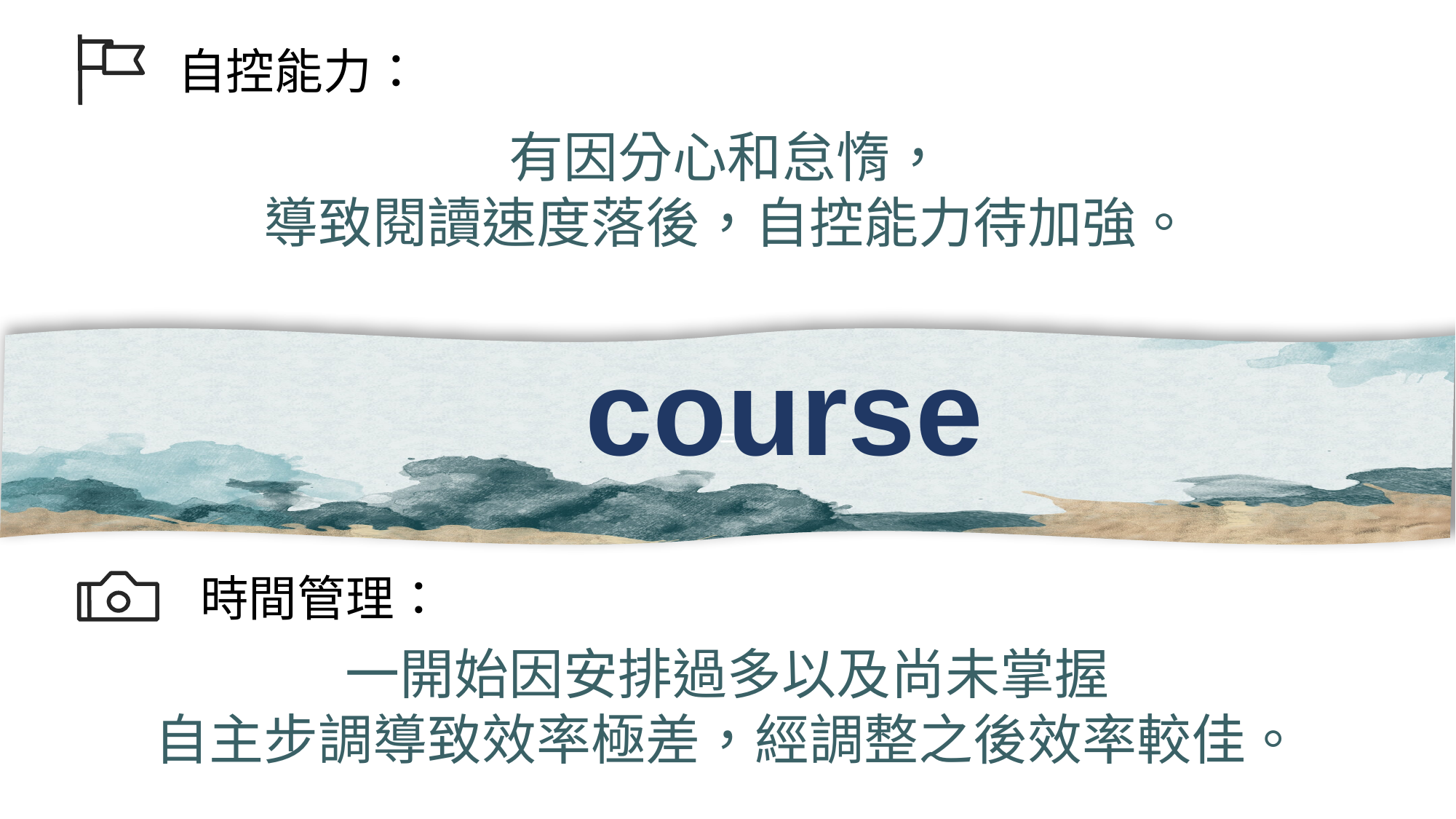

自控能力：
有因分心和怠惰，
導致閱讀速度落後，自控能力待加強。

course

=
時間管理：

一開始因安排過多以及尚未掌握
自主步調導致效率極差，經調整之後效率較佳。